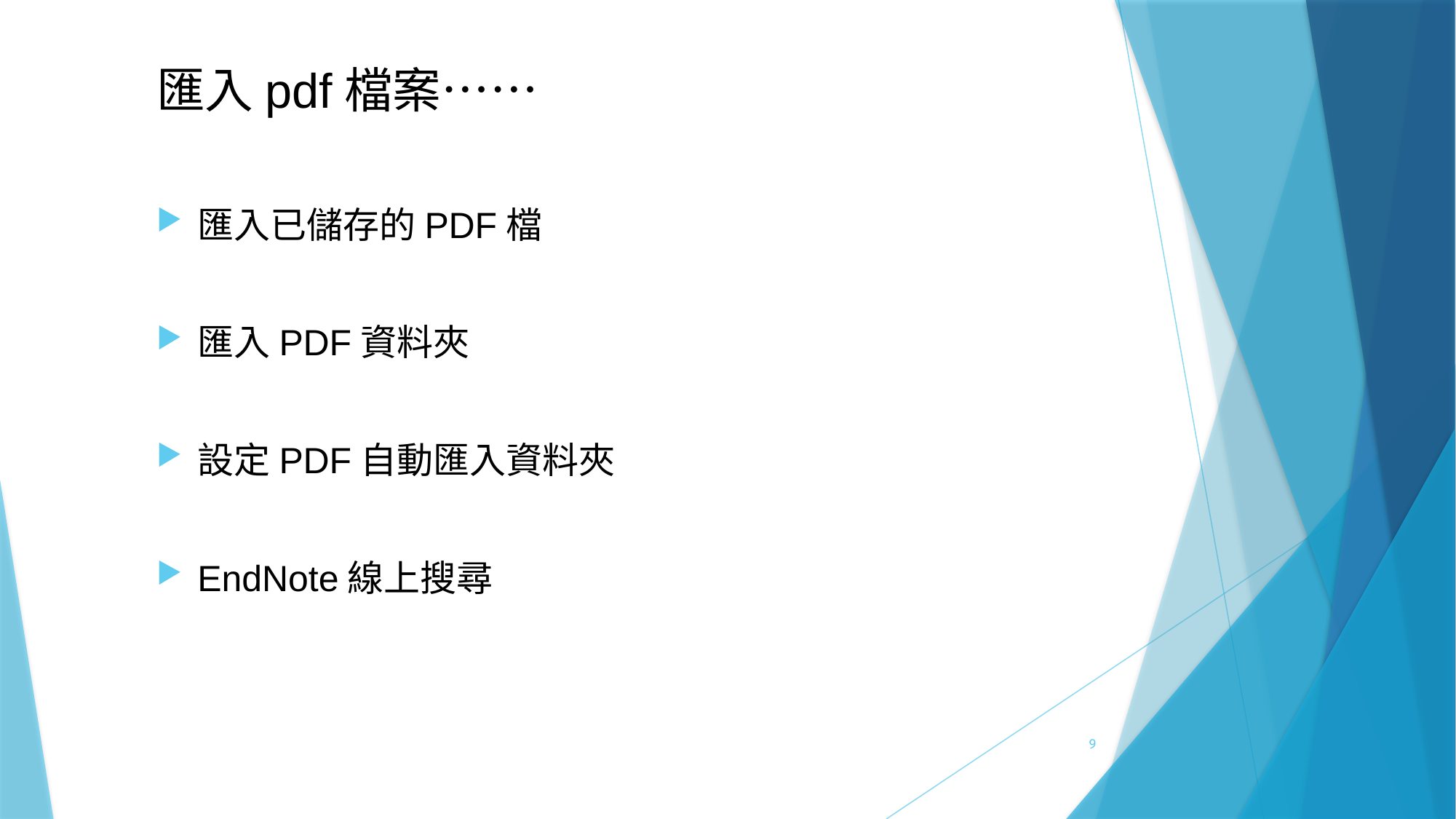

# 匯入pdf檔案……
匯入已儲存的PDF檔

匯入PDF資料夾

設定PDF自動匯入資料夾

EndNote線上搜尋

9